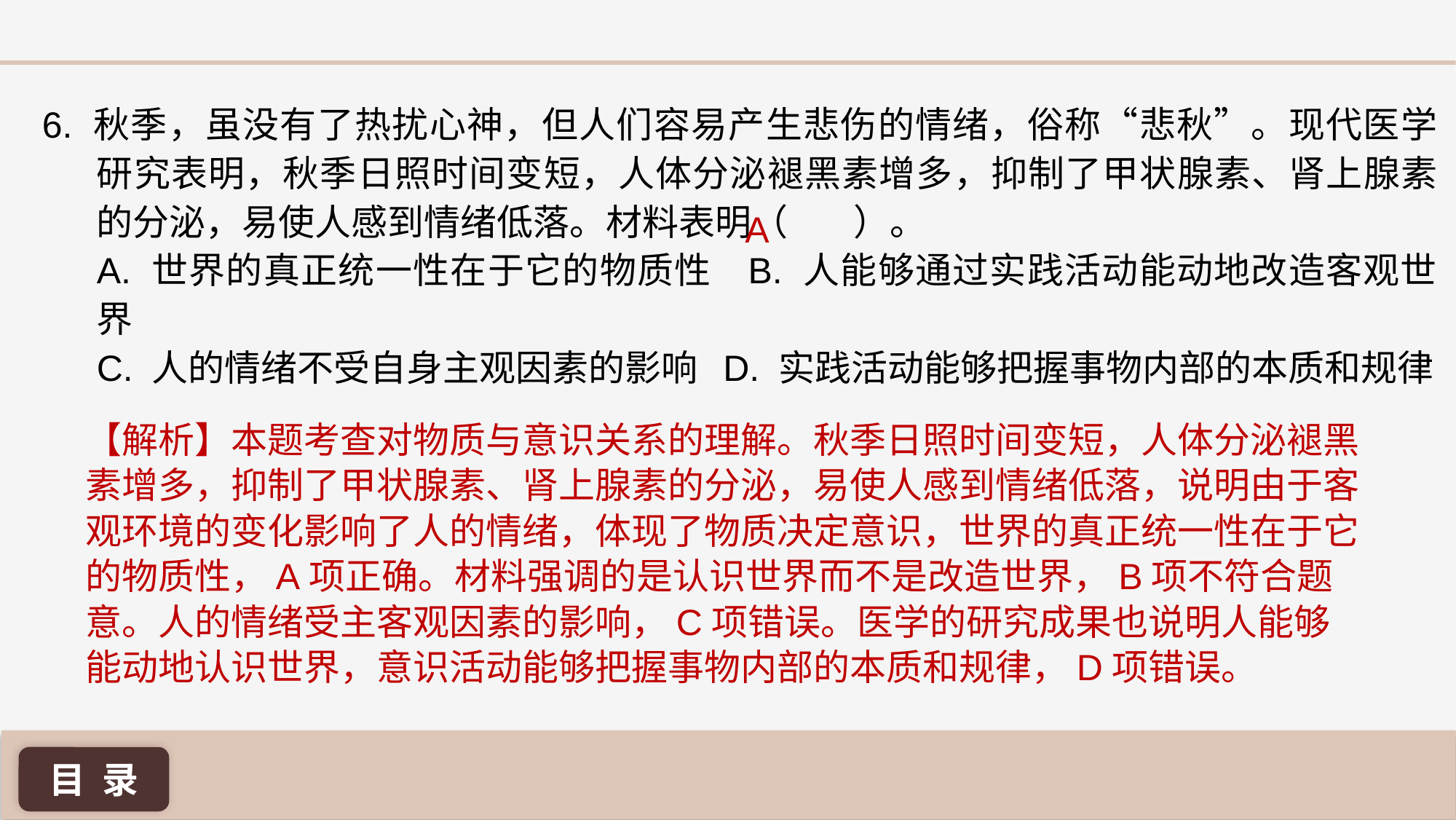

6. 秋季，虽没有了热扰心神，但人们容易产生悲伤的情绪，俗称“悲秋”。现代医学研究表明，秋季日照时间变短，人体分泌褪黑素增多，抑制了甲状腺素、肾上腺素的分泌，易使人感到情绪低落。材料表明（        ）。
A. 世界的真正统一性在于它的物质性   B. 人能够通过实践活动能动地改造客观世界
C. 人的情绪不受自身主观因素的影响  D. 实践活动能够把握事物内部的本质和规律
A
【解析】本题考查对物质与意识关系的理解。秋季日照时间变短，人体分泌褪黑素增多，抑制了甲状腺素、肾上腺素的分泌，易使人感到情绪低落，说明由于客观环境的变化影响了人的情绪，体现了物质决定意识，世界的真正统一性在于它的物质性，A项正确。材料强调的是认识世界而不是改造世界，B项不符合题意。人的情绪受主客观因素的影响，C项错误。医学的研究成果也说明人能够能动地认识世界，意识活动能够把握事物内部的本质和规律，D项错误。